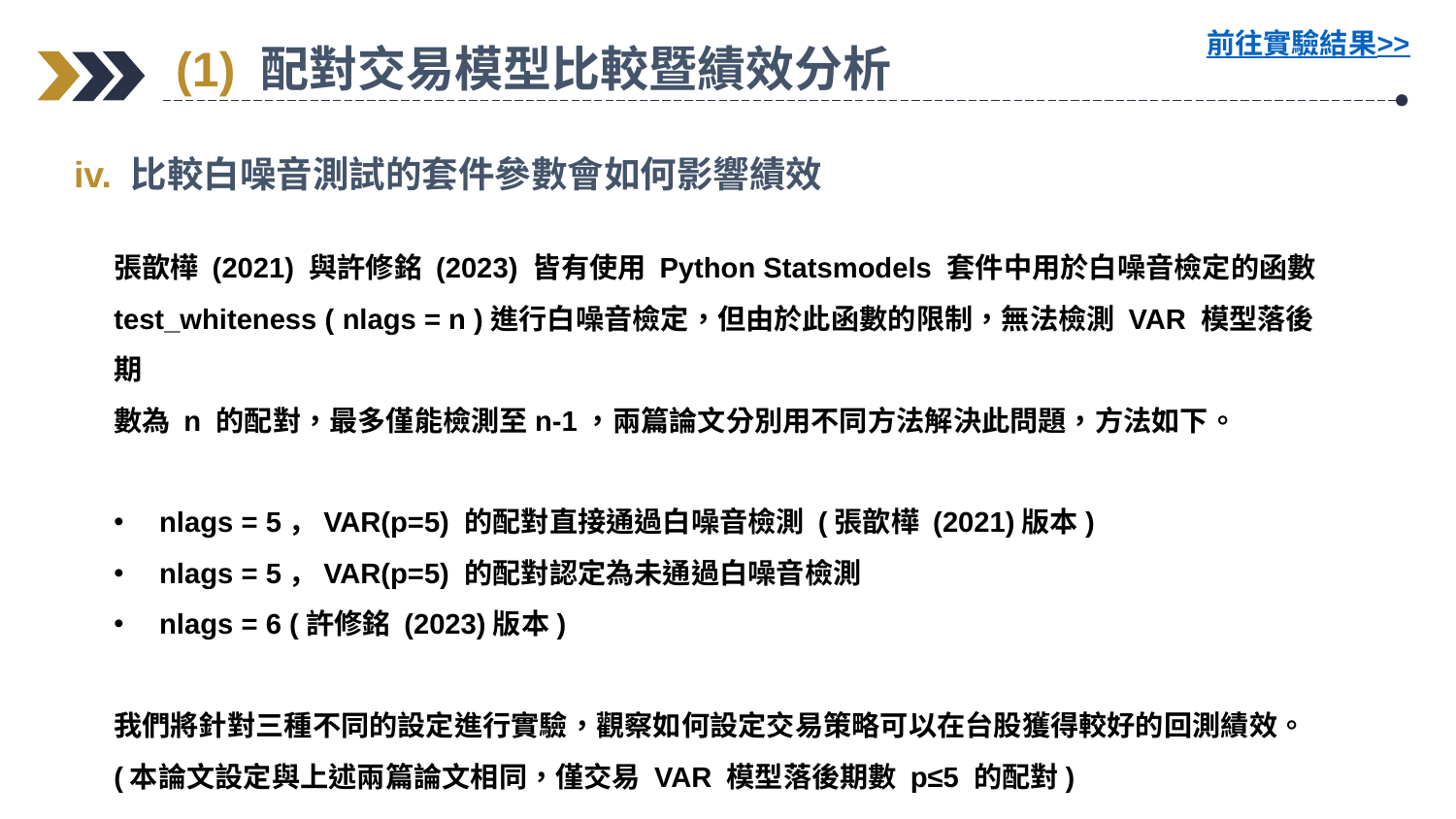

前往實驗結果>>
(1) 配對交易模型比較暨績效分析

iv. 比較白噪音測試的套件參數會如何影響績效
張歆樺 (2021) 與許修銘 (2023) 皆有使用 Python Statsmodels 套件中用於白噪音檢定的函數 test_whiteness ( nlags = n )進行白噪音檢定，但由於此函數的限制，無法檢測 VAR 模型落後期
數為 n 的配對，最多僅能檢測至n-1，兩篇論文分別用不同方法解決此問題，方法如下。

nlags = 5，VAR(p=5) 的配對直接通過白噪音檢測 (張歆樺 (2021)版本)
nlags = 5，VAR(p=5) 的配對認定為未通過白噪音檢測
nlags = 6 (許修銘 (2023)版本)

我們將針對三種不同的設定進行實驗，觀察如何設定交易策略可以在台股獲得較好的回測績效。
(本論文設定與上述兩篇論文相同，僅交易 VAR 模型落後期數 p≤5 的配對)